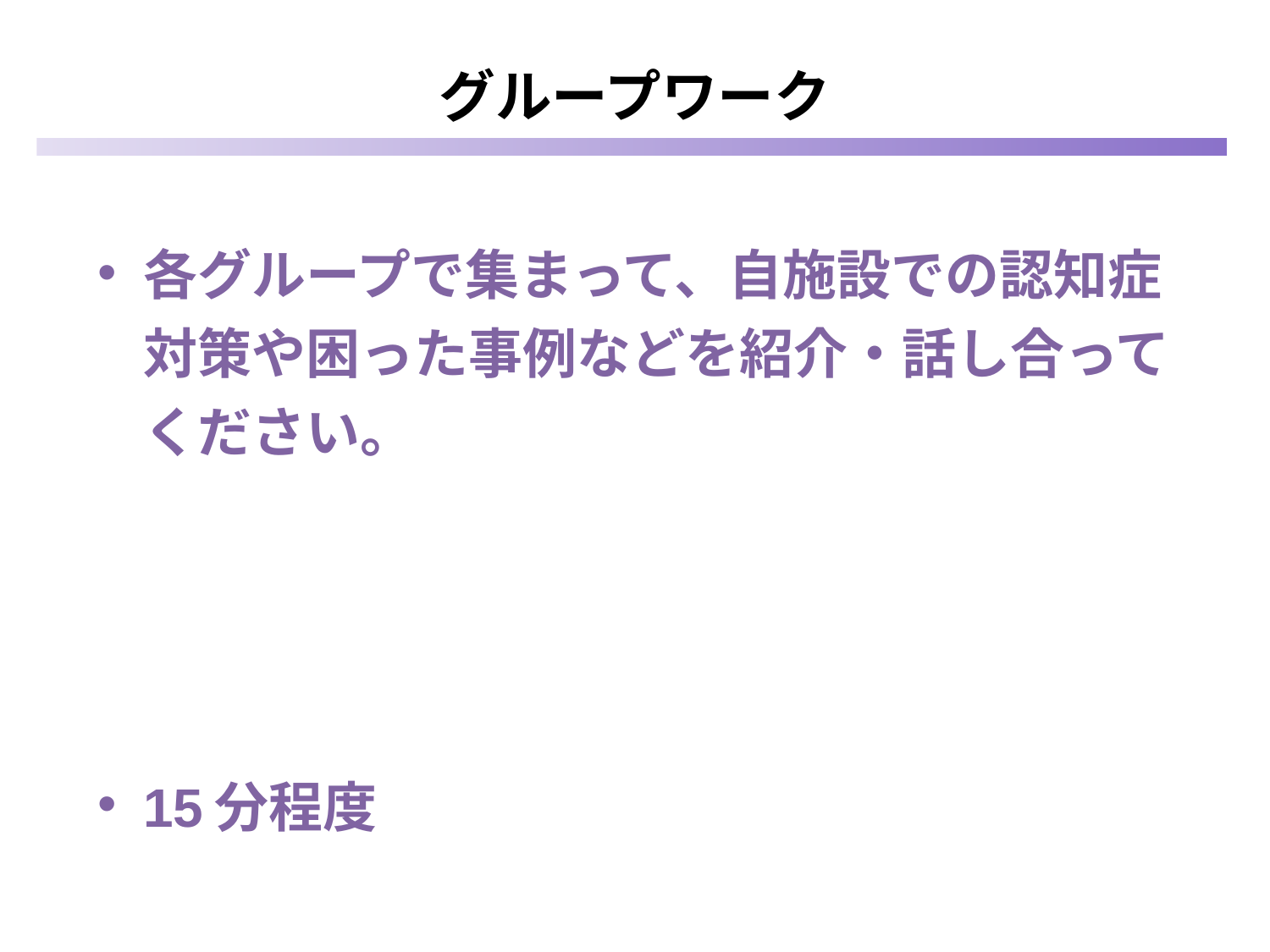

# グループワーク

各グループで集まって、自施設での認知症対策や困った事例などを紹介・話し合ってください。

15分程度